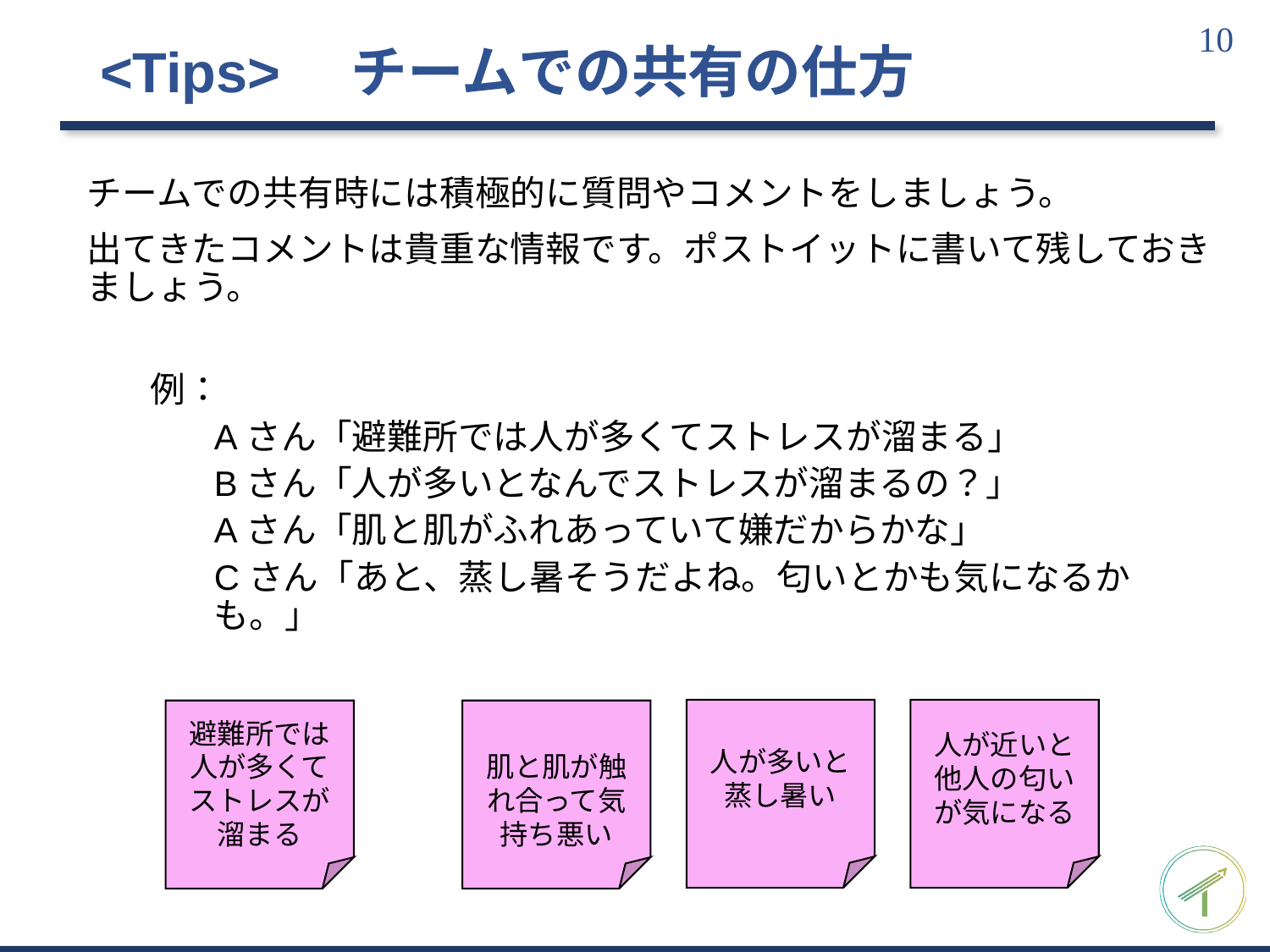

# <Tips>　チームでの共有の仕方
チームでの共有時には積極的に質問やコメントをしましょう。
出てきたコメントは貴重な情報です。ポストイットに書いて残しておきましょう。

例：
Aさん「避難所では人が多くてストレスが溜まる」
Bさん「人が多いとなんでストレスが溜まるの？」
Aさん「肌と肌がふれあっていて嫌だからかな」
Cさん「あと、蒸し暑そうだよね。匂いとかも気になるかも。」

人が近いと他人の匂いが気になる
人が多いと蒸し暑い
避難所では人が多くてストレスが溜まる
肌と肌が触れ合って気持ち悪い